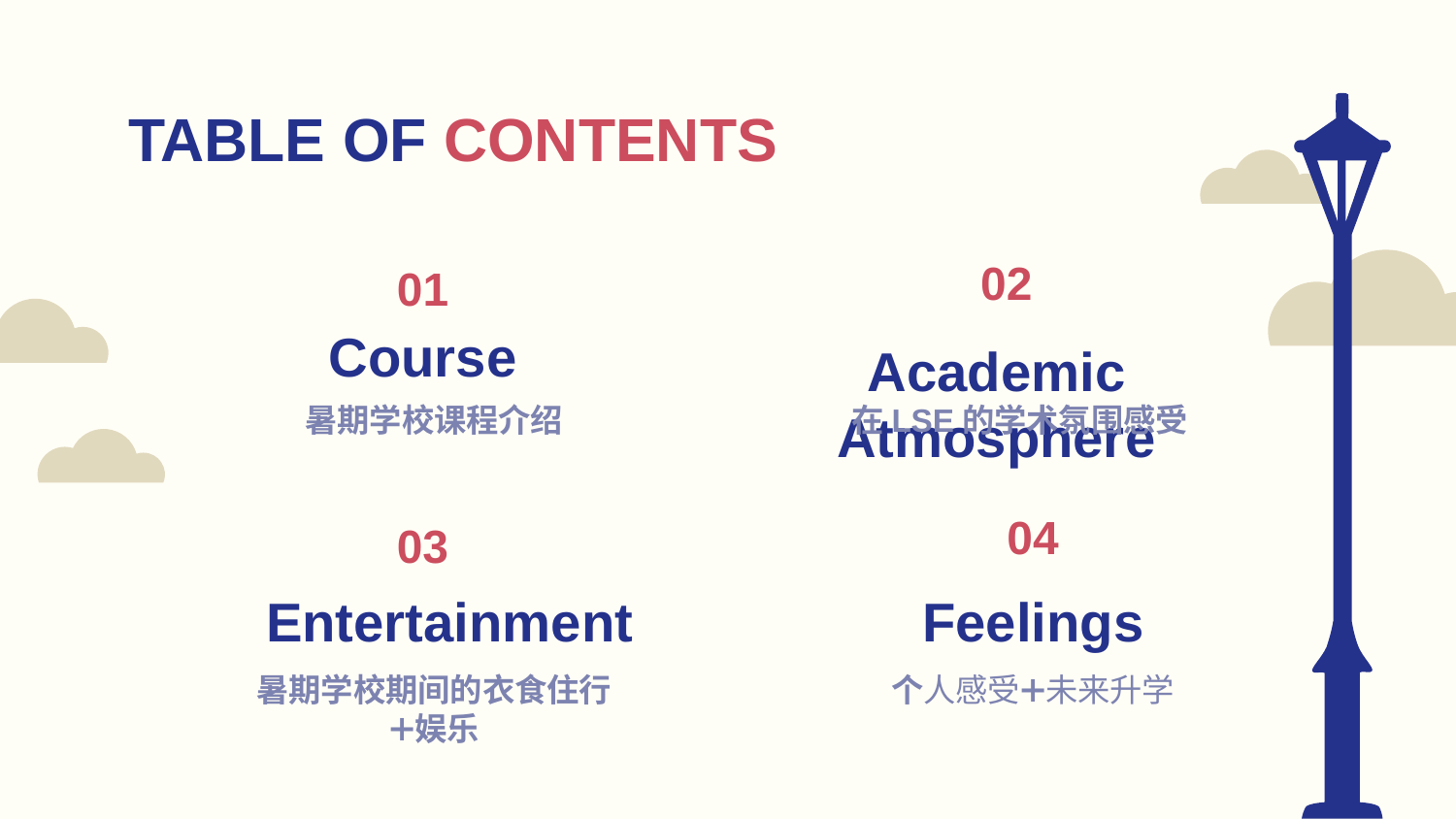

# TABLE OF CONTENTS
02
01
Course
Academic Atmosphere
暑期学校课程介绍
在LSE的学术氛围感受
04
03
Feelings
Entertainment
暑期学校期间的衣食住行➕娱乐
个人感受➕未来升学